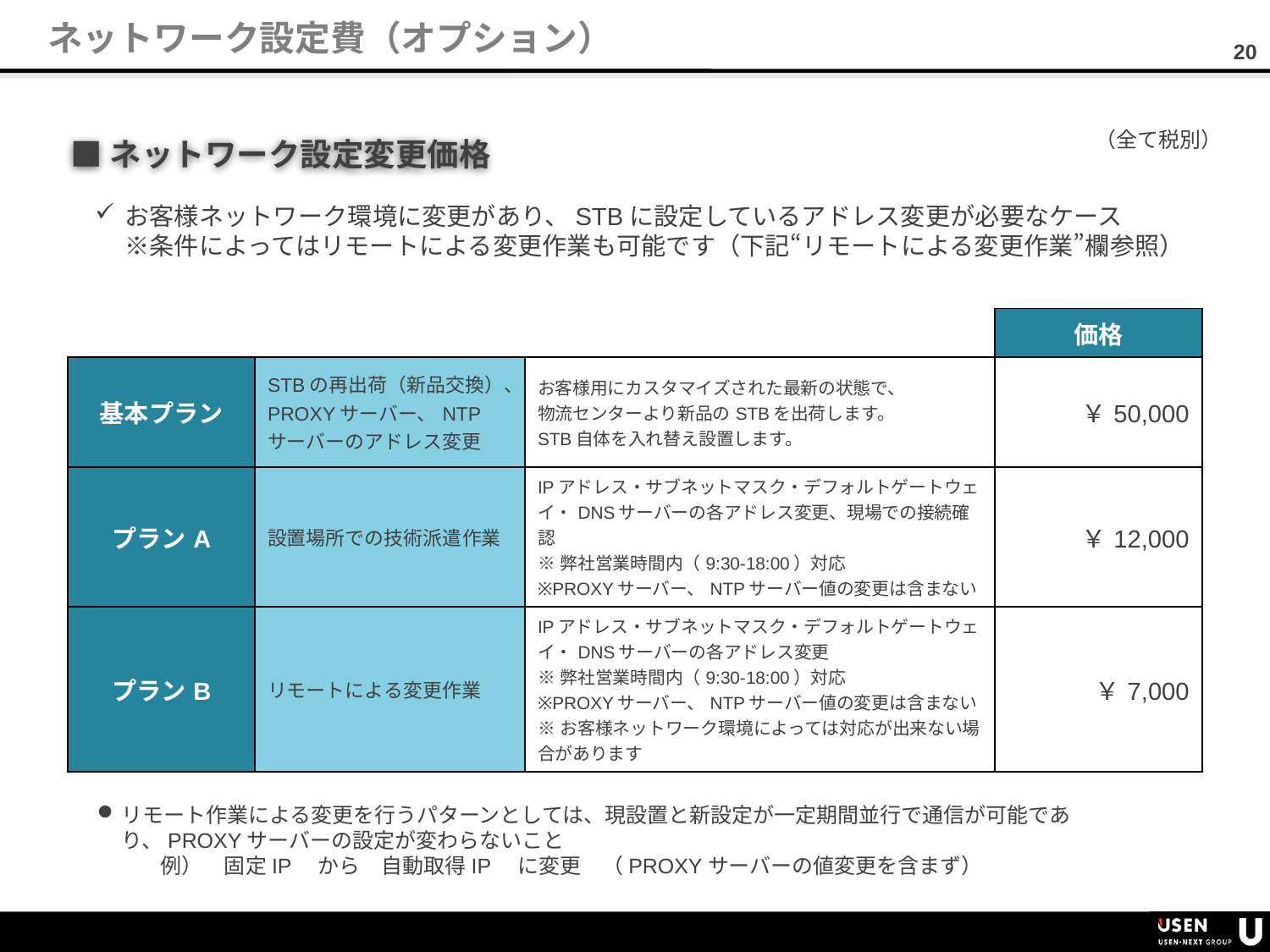

# ネットワーク設定費（オプション）
■ネットワーク設定変更価格
（全て税別）
お客様ネットワーク環境に変更があり、STBに設定しているアドレス変更が必要なケース
※条件によってはリモートによる変更作業も可能です（下記“リモートによる変更作業”欄参照）
|  |  |  | 価格 |
| --- | --- | --- | --- |
| 基本プラン | STBの再出荷（新品交換）、 PROXYサーバー、NTPサーバーのアドレス変更 | お客様用にカスタマイズされた最新の状態で、 物流センターより新品のSTBを出荷します。 STB自体を入れ替え設置します。 | ￥50,000 |
| プランA | 設置場所での技術派遣作業 | IPアドレス・サブネットマスク・デフォルトゲートウェイ・DNSサーバーの各アドレス変更、現場での接続確認 ※弊社営業時間内（9:30-18:00）対応 ※PROXYサーバー、NTPサーバー値の変更は含まない | ￥12,000 |
| プランB | リモートによる変更作業 | IPアドレス・サブネットマスク・デフォルトゲートウェイ・DNSサーバーの各アドレス変更 ※弊社営業時間内（9:30-18:00）対応 ※PROXYサーバー、NTPサーバー値の変更は含まない ※お客様ネットワーク環境によっては対応が出来ない場合があります | ￥7,000 |
リモート作業による変更を行うパターンとしては、現設置と新設定が一定期間並行で通信が可能であり、PROXYサーバーの設定が変わらないこと
例）　固定IP　から　自動取得IP　に変更　（PROXYサーバーの値変更を含まず）